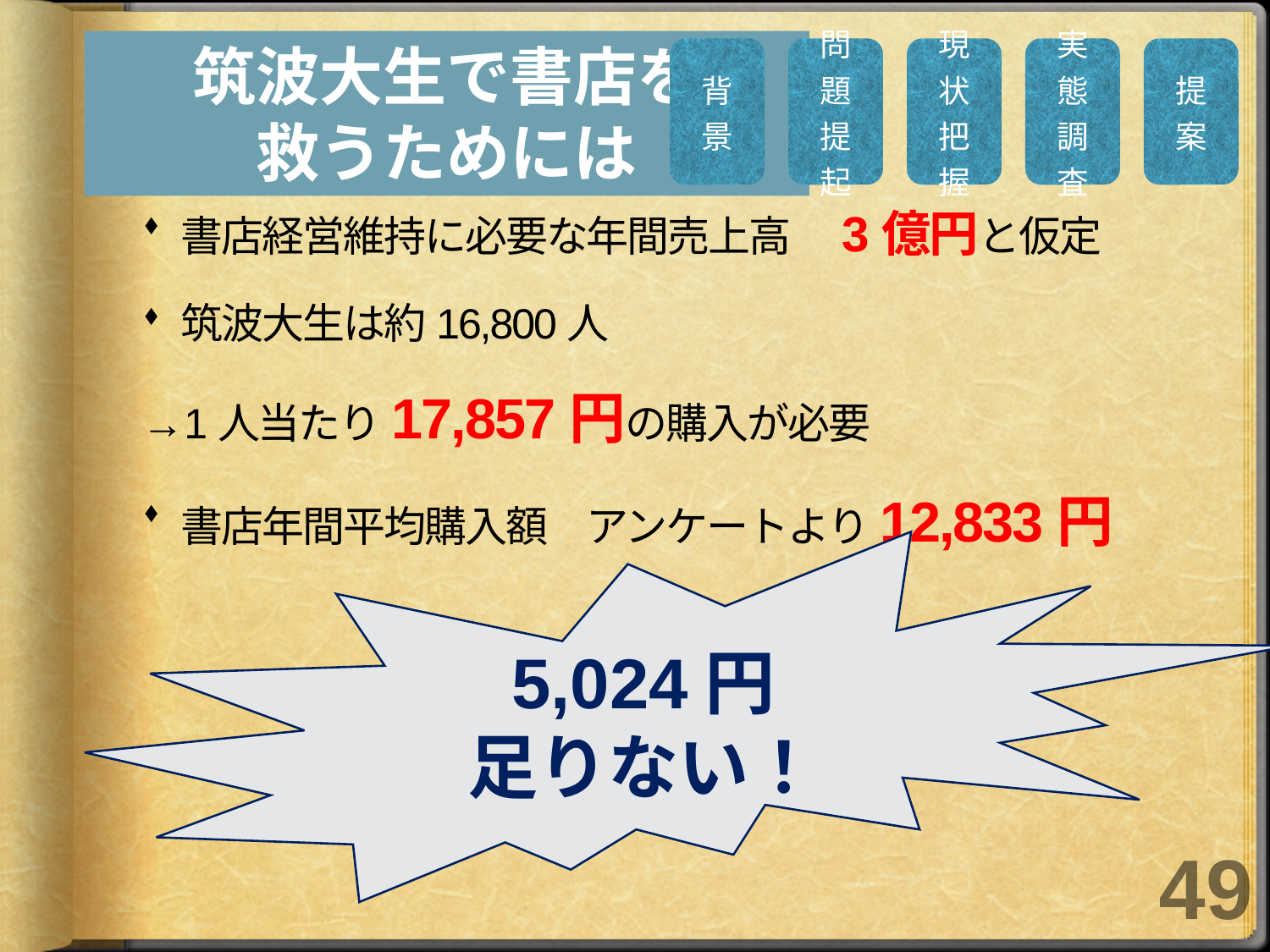

背景
問題提起
現状把握
実態調査
提案
筑波大生で書店を
救うためには
書店経営維持に必要な年間売上高　3億円と仮定
筑波大生は約16,800人
→1人当たり17,857円の購入が必要
書店年間平均購入額　アンケートより12,833円
5,024円
足りない！
49